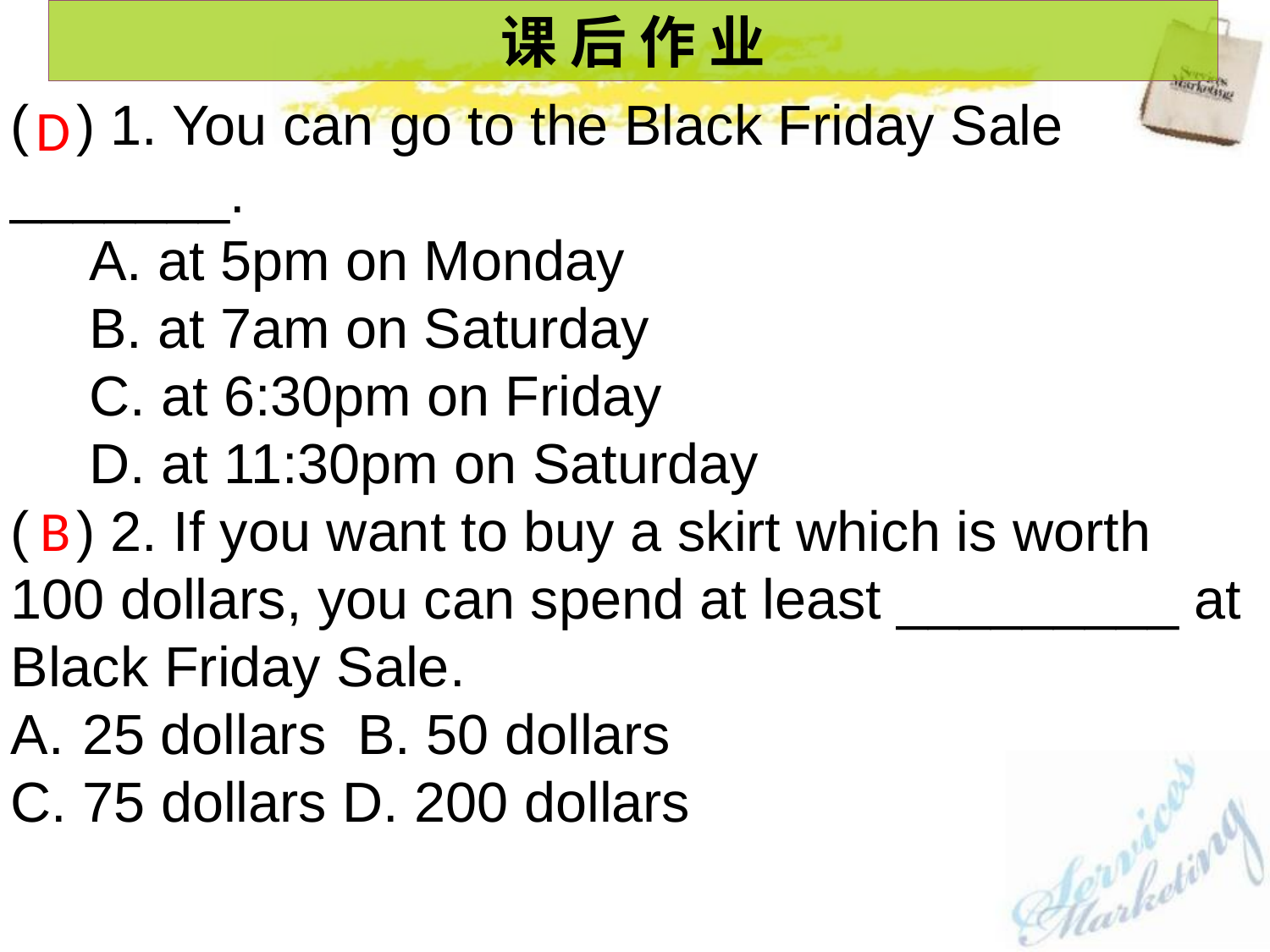

课 后 作 业
(   ) 1. You can go to the Black Friday Sale _______.
     A. at 5pm on Monday
     B. at 7am on Saturday
     C. at 6:30pm on Friday
     D. at 11:30pm on Saturday
(   ) 2. If you want to buy a skirt which is worth 100 dollars, you can spend at least _________ at Black Friday Sale.
25 dollars  B. 50 dollars
C. 75 dollars D. 200 dollars
D
B